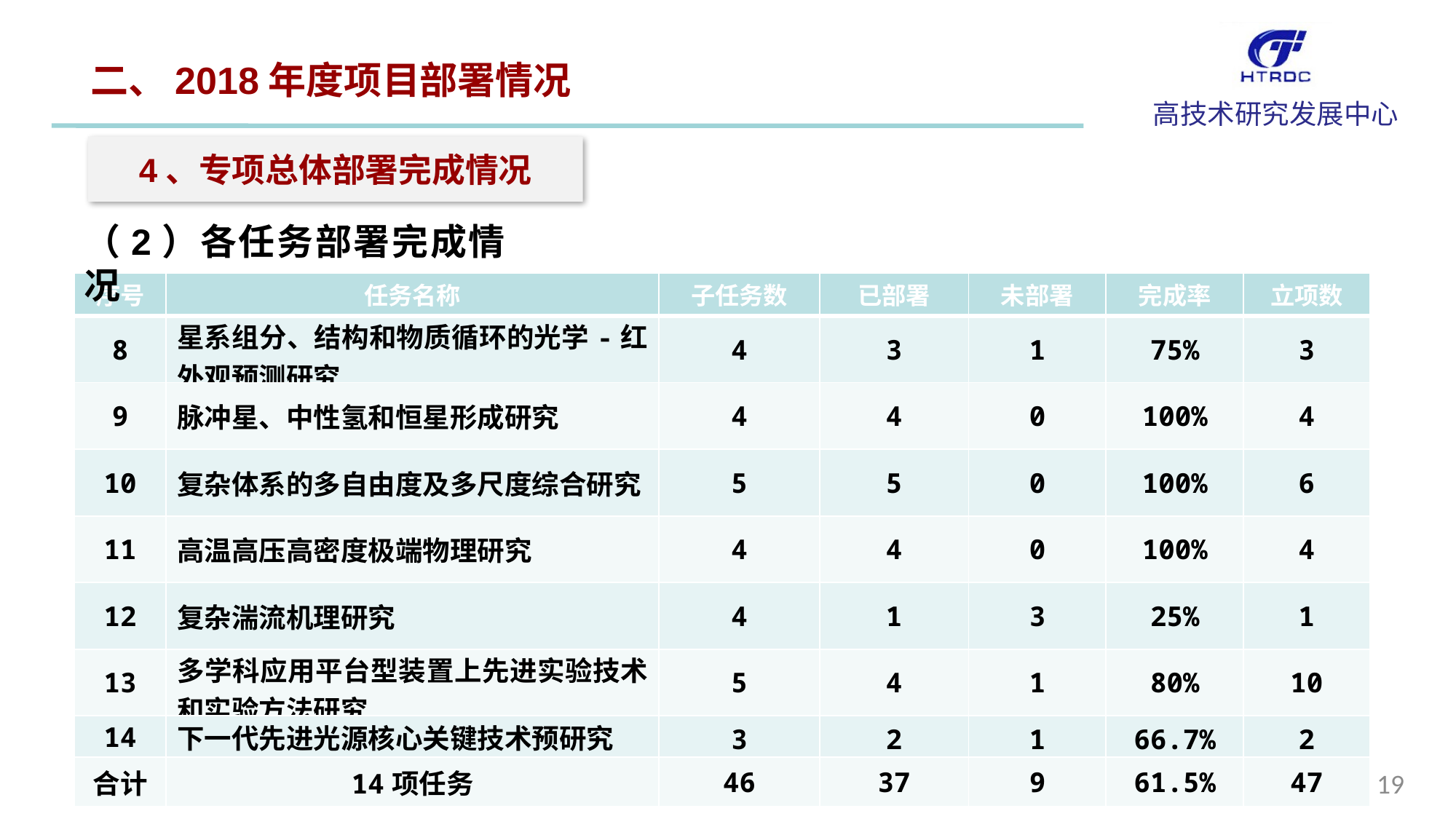

二、2018年度项目部署情况
4、专项总体部署完成情况
（2）各任务部署完成情况
| 序号 | 任务名称 | 子任务数 | 已部署 | 未部署 | 完成率 | 立项数 |
| --- | --- | --- | --- | --- | --- | --- |
| 8 | 星系组分、结构和物质循环的光学-红外观预测研究 | 4 | 3 | 1 | 75% | 3 |
| 9 | 脉冲星、中性氢和恒星形成研究 | 4 | 4 | 0 | 100% | 4 |
| 10 | 复杂体系的多自由度及多尺度综合研究 | 5 | 5 | 0 | 100% | 6 |
| 11 | 高温高压高密度极端物理研究 | 4 | 4 | 0 | 100% | 4 |
| 12 | 复杂湍流机理研究 | 4 | 1 | 3 | 25% | 1 |
| 13 | 多学科应用平台型装置上先进实验技术和实验方法研究 | 5 | 4 | 1 | 80% | 10 |
| 14 | 下一代先进光源核心关键技术预研究 | 3 | 2 | 1 | 66.7% | 2 |
| 合计 | 14项任务 | 46 | 37 | 9 | 61.5% | 47 |